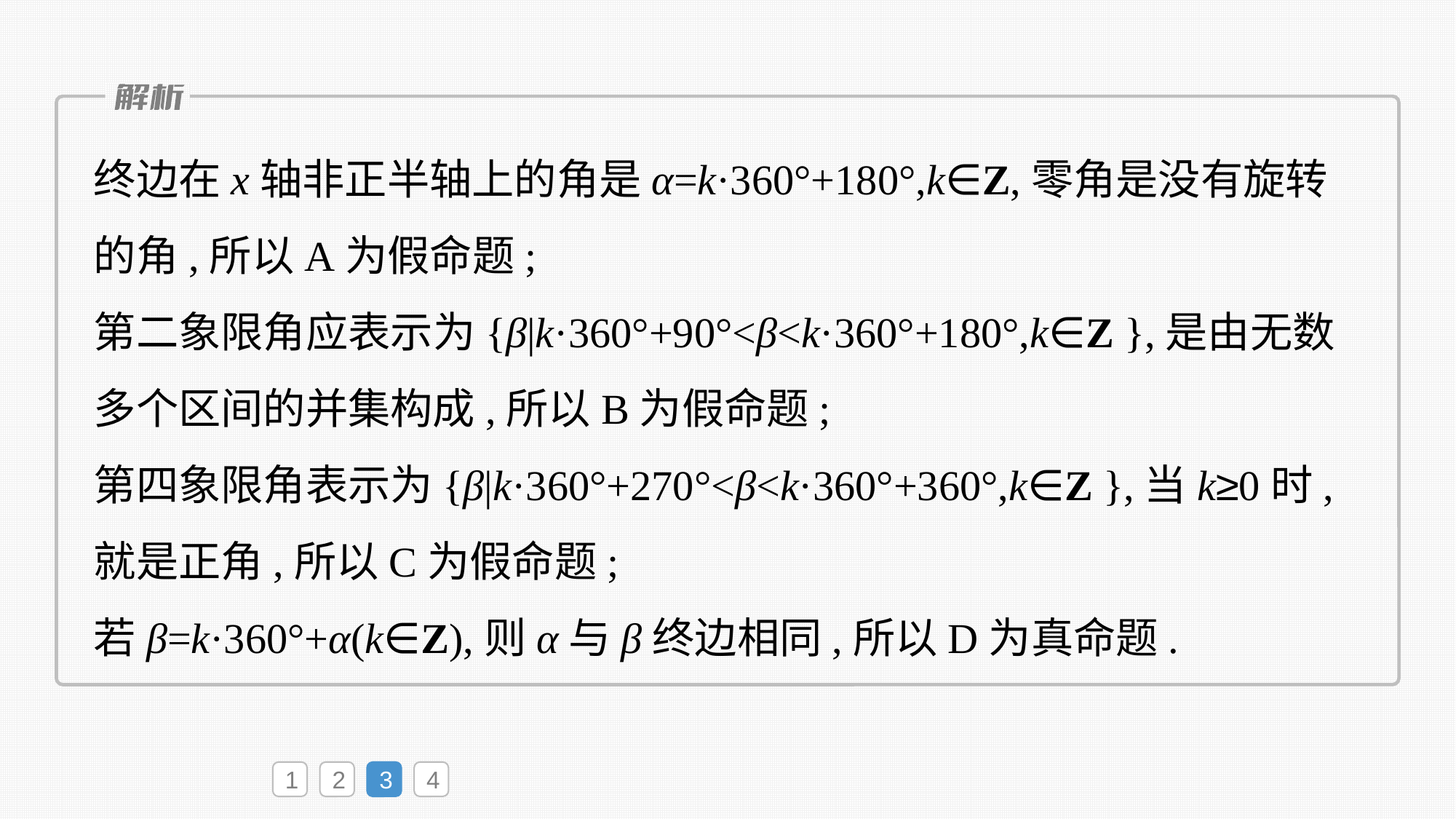

终边在x轴非正半轴上的角是α=k·360°+180°,k∈Z,零角是没有旋转的角,所以A为假命题;
第二象限角应表示为{β|k·360°+90°<β<k·360°+180°,k∈Ζ },是由无数多个区间的并集构成,所以B为假命题;
第四象限角表示为{β|k·360°+270°<β<k·360°+360°,k∈Ζ },当k≥0时,就是正角,所以C为假命题;
若β=k·360°+α(k∈Z),则α与β终边相同,所以D为真命题.
1
2
3
4